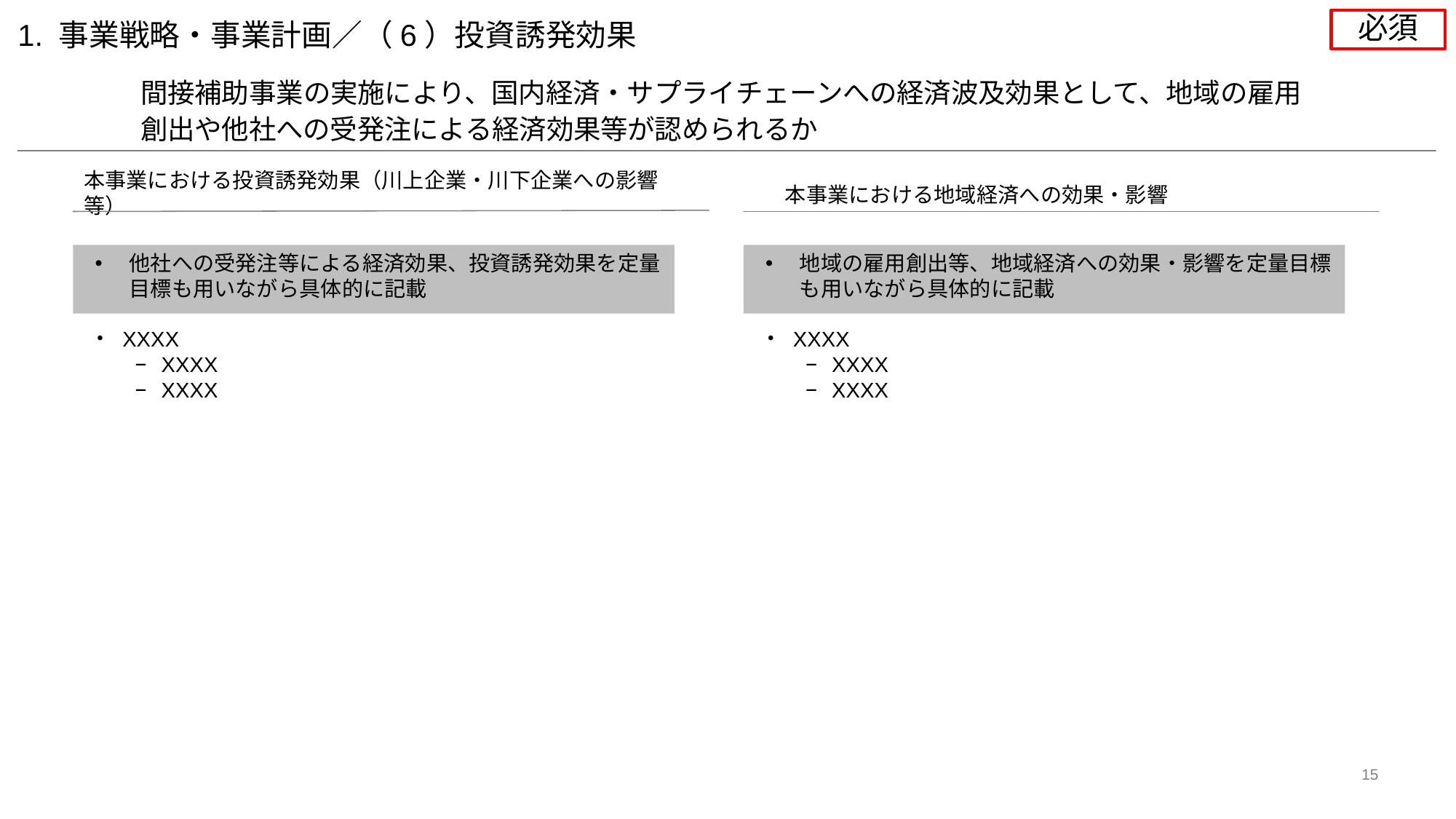

必須
1. 事業戦略・事業計画／（6）投資誘発効果
間接補助事業の実施により、国内経済・サプライチェーンへの経済波及効果として、地域の雇用創出や他社への受発注による経済効果等が認められるか
本事業における投資誘発効果（川上企業・川下企業への影響等）
本事業における地域経済への効果・影響
他社への受発注等による経済効果、投資誘発効果を定量目標も用いながら具体的に記載
地域の雇用創出等、地域経済への効果・影響を定量目標も用いながら具体的に記載
XXXX
XXXX
XXXX
XXXX
XXXX
XXXX